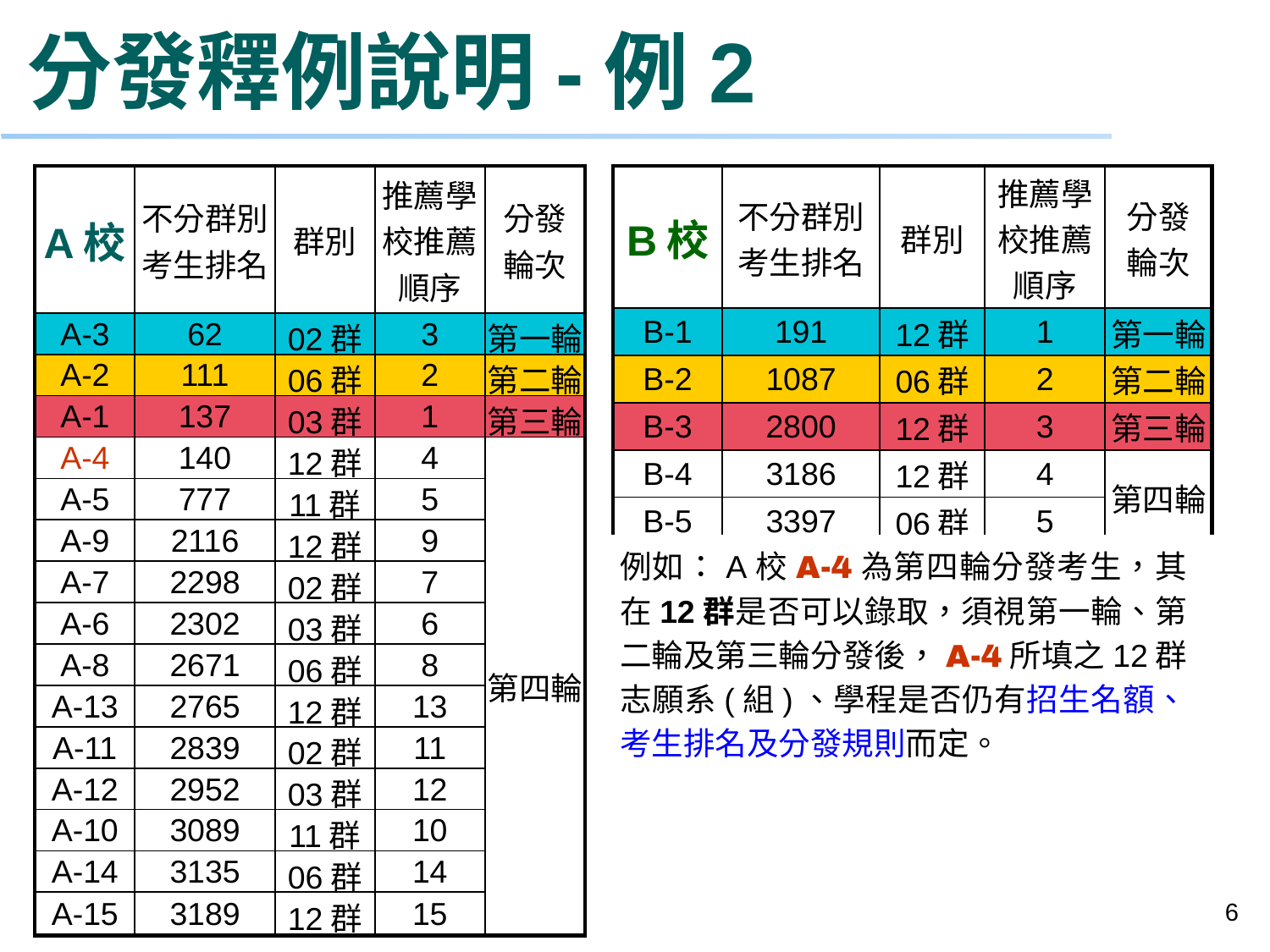

# 分發釋例說明-例2
| A校 | 不分群別考生排名 | 群別 | 推薦學校推薦順序 | 分發 輪次 |
| --- | --- | --- | --- | --- |
| A-3 | 62 | 02群 | 3 | 第一輪 |
| A-2 | 111 | 06群 | 2 | 第二輪 |
| A-1 | 137 | 03群 | 1 | 第三輪 |
| A-4 | 140 | 12群 | 4 | 第四輪 |
| A-5 | 777 | 11群 | 5 |  |
| A-9 | 2116 | 12群 | 9 |  |
| A-7 | 2298 | 02群 | 7 |  |
| A-6 | 2302 | 03群 | 6 |  |
| A-8 | 2671 | 06群 | 8 |  |
| A-13 | 2765 | 12群 | 13 |  |
| A-11 | 2839 | 02群 | 11 |  |
| A-12 | 2952 | 03群 | 12 |  |
| A-10 | 3089 | 11群 | 10 |  |
| A-14 | 3135 | 06群 | 14 |  |
| A-15 | 3189 | 12群 | 15 |  |
| B校 | 不分群別考生排名 | 群別 | 推薦學校推薦順序 | 分發 輪次 |
| --- | --- | --- | --- | --- |
| B-1 | 191 | 12群 | 1 | 第一輪 |
| B-2 | 1087 | 06群 | 2 | 第二輪 |
| B-3 | 2800 | 12群 | 3 | 第三輪 |
| B-4 | 3186 | 12群 | 4 | 第四輪 |
| B-5 | 3397 | 06群 | 5 |  |
例如：A校A-4為第四輪分發考生，其在12群是否可以錄取，須視第一輪、第二輪及第三輪分發後，A-4所填之12群志願系(組)、學程是否仍有招生名額、考生排名及分發規則而定。
6